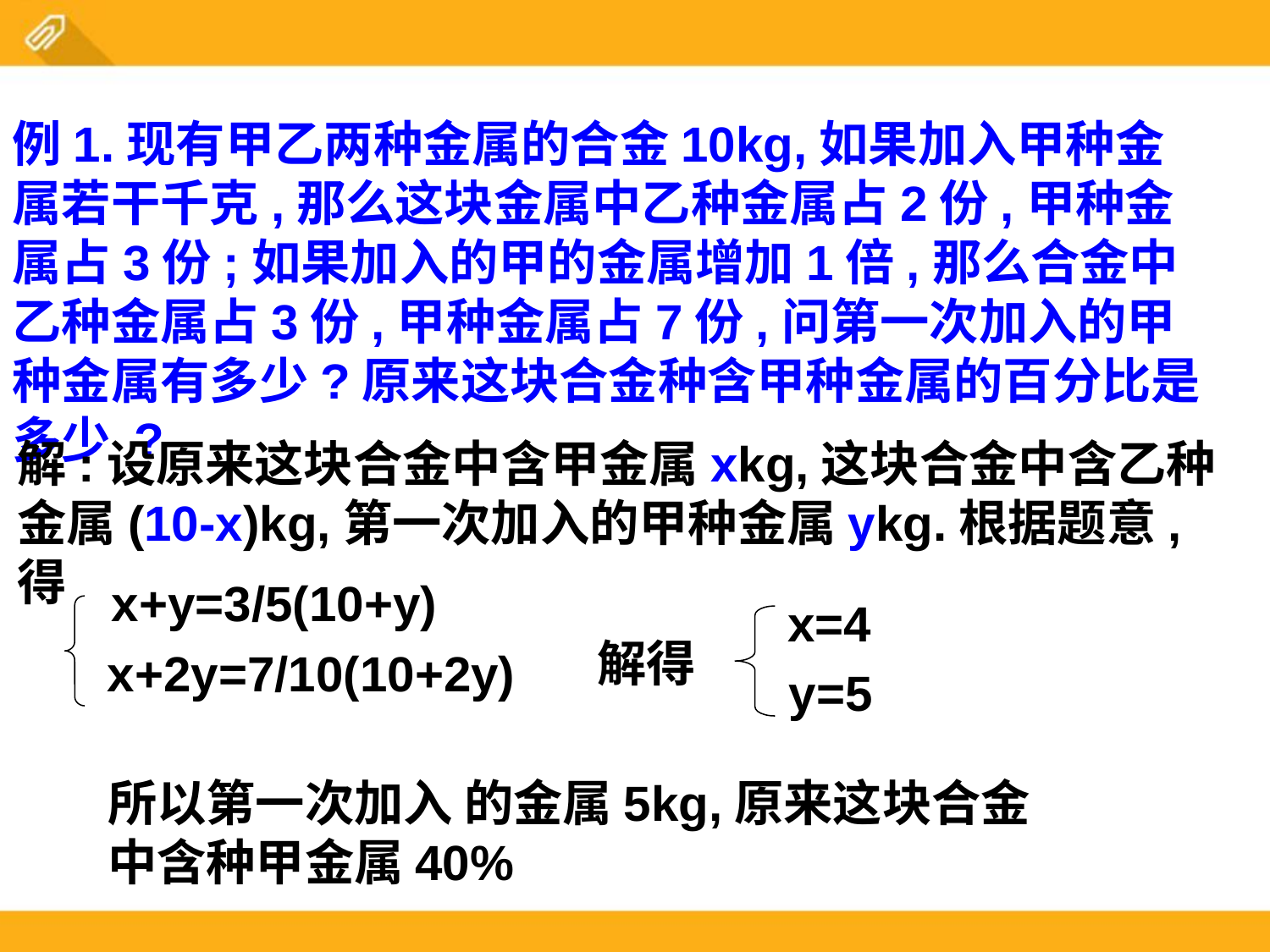

例1.现有甲乙两种金属的合金10kg,如果加入甲种金属若干千克,那么这块金属中乙种金属占2份,甲种金属占3份;如果加入的甲的金属增加1倍,那么合金中乙种金属占3份,甲种金属占7份,问第一次加入的甲种金属有多少?原来这块合金种含甲种金属的百分比是多少 ?
解:设原来这块合金中含甲金属xkg,这块合金中含乙种金属(10-x)kg,第一次加入的甲种金属ykg.根据题意,得
x+y=3/5(10+y)

x+2y=7/10(10+2y)
x=4

解得
y=5
所以第一次加入 的金属5kg,原来这块合金中含种甲金属40%